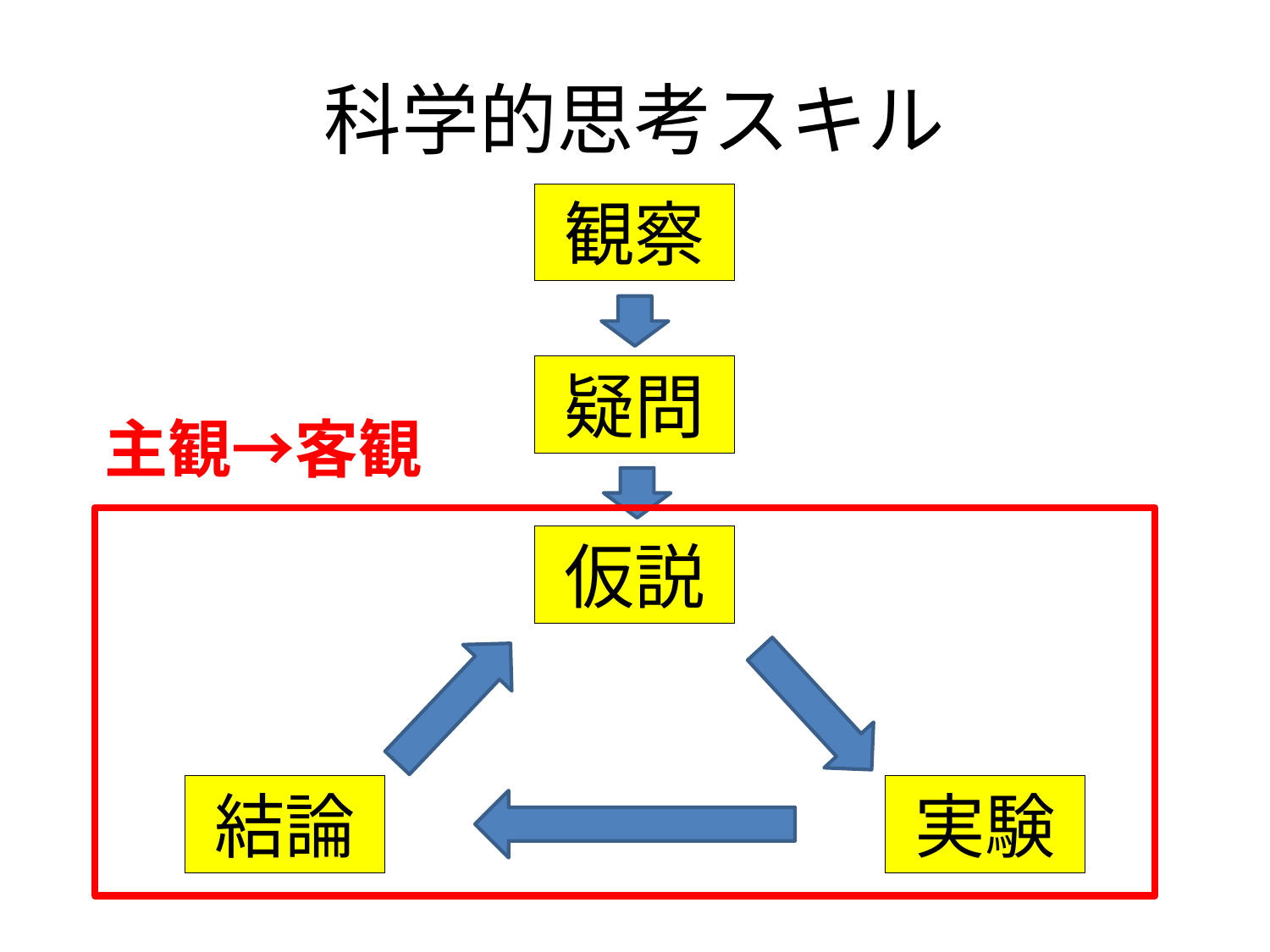

# 科学的思考スキル
観察

疑問
主観→客観

仮説

結論
実験